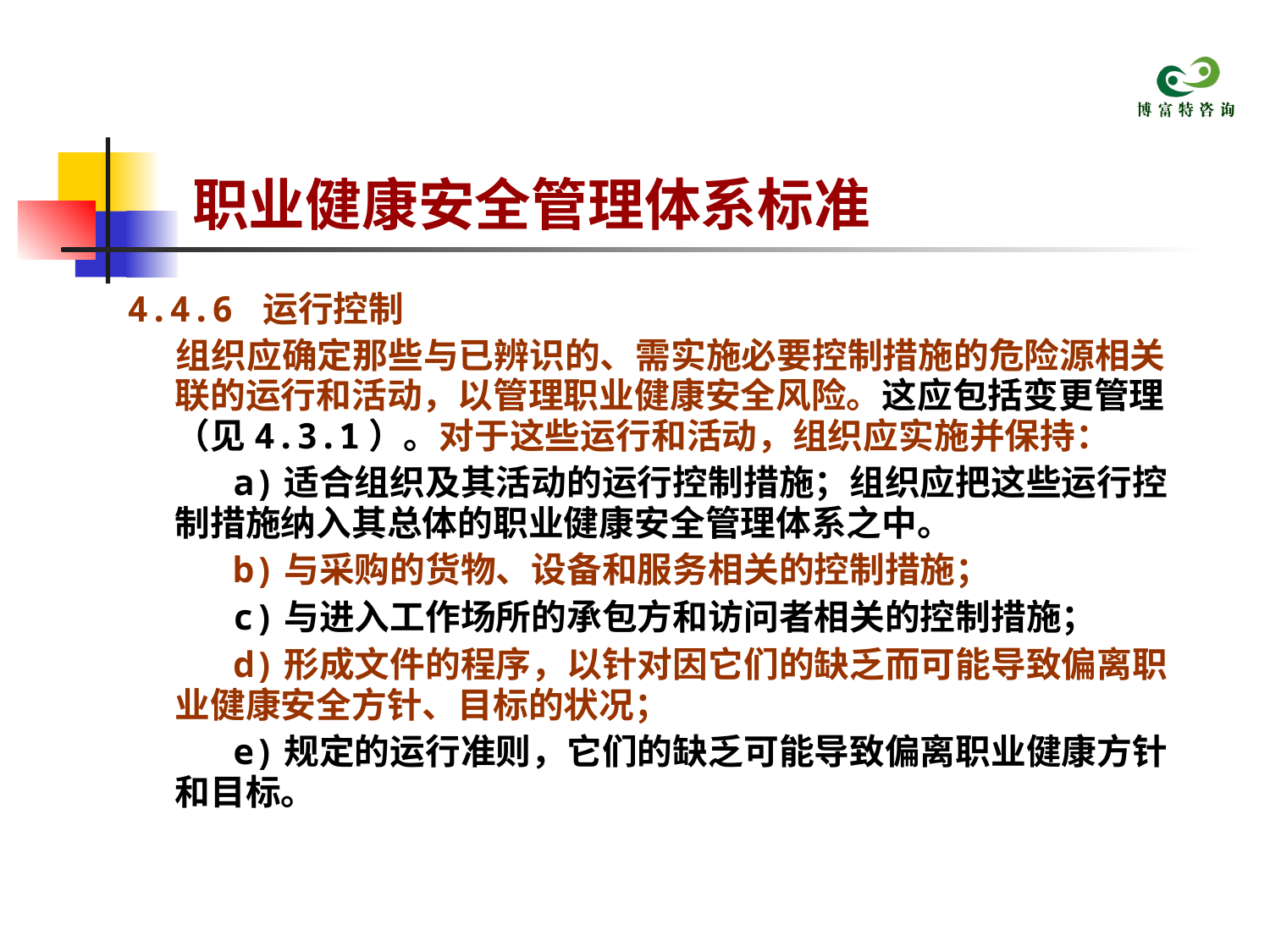

# 职业健康安全管理体系标准
4.4.6 运行控制
     组织应确定那些与已辨识的、需实施必要控制措施的危险源相关联的运行和活动，以管理职业健康安全风险。这应包括变更管理（见4.3.1）。对于这些运行和活动，组织应实施并保持：
     a)适合组织及其活动的运行控制措施；组织应把这些运行控制措施纳入其总体的职业健康安全管理体系之中。
     b)与采购的货物、设备和服务相关的控制措施；
     c)与进入工作场所的承包方和访问者相关的控制措施；
     d)形成文件的程序，以针对因它们的缺乏而可能导致偏离职业健康安全方针、目标的状况；
     e)规定的运行准则，它们的缺乏可能导致偏离职业健康方针和目标。

91